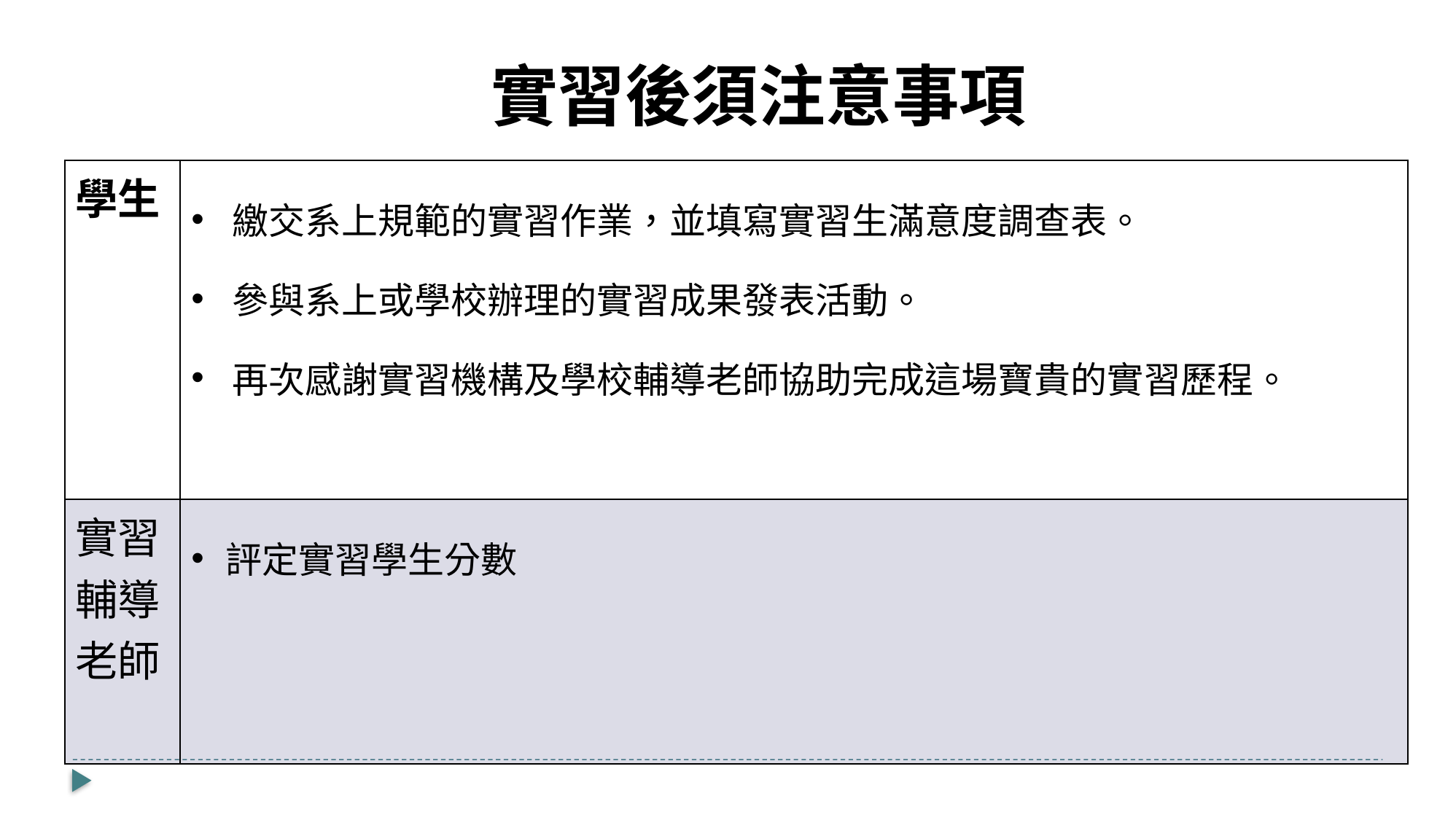

實習後須注意事項
| 學生 | 繳交系上規範的實習作業，並填寫實習生滿意度調查表。 參與系上或學校辦理的實習成果發表活動。 再次感謝實習機構及學校輔導老師協助完成這場寶貴的實習歷程。 |
| --- | --- |
| 實習輔導老師 | 評定實習學生分數 |